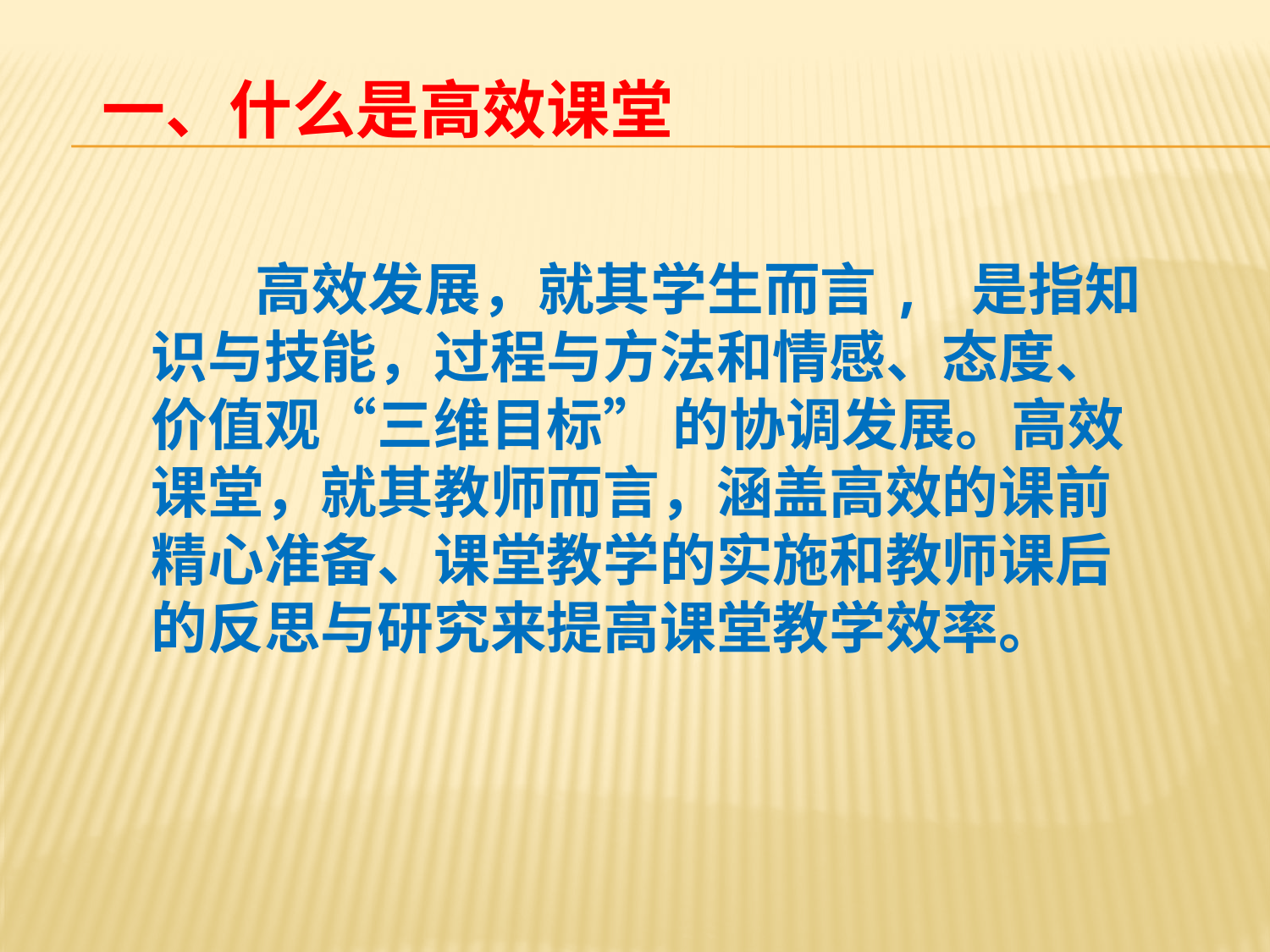

# 一、什么是高效课堂
       高效发展，就其学生而言, 是指知识与技能，过程与方法和情感、态度、价值观“三维目标” 的协调发展。高效课堂，就其教师而言，涵盖高效的课前精心准备、课堂教学的实施和教师课后的反思与研究来提高课堂教学效率。